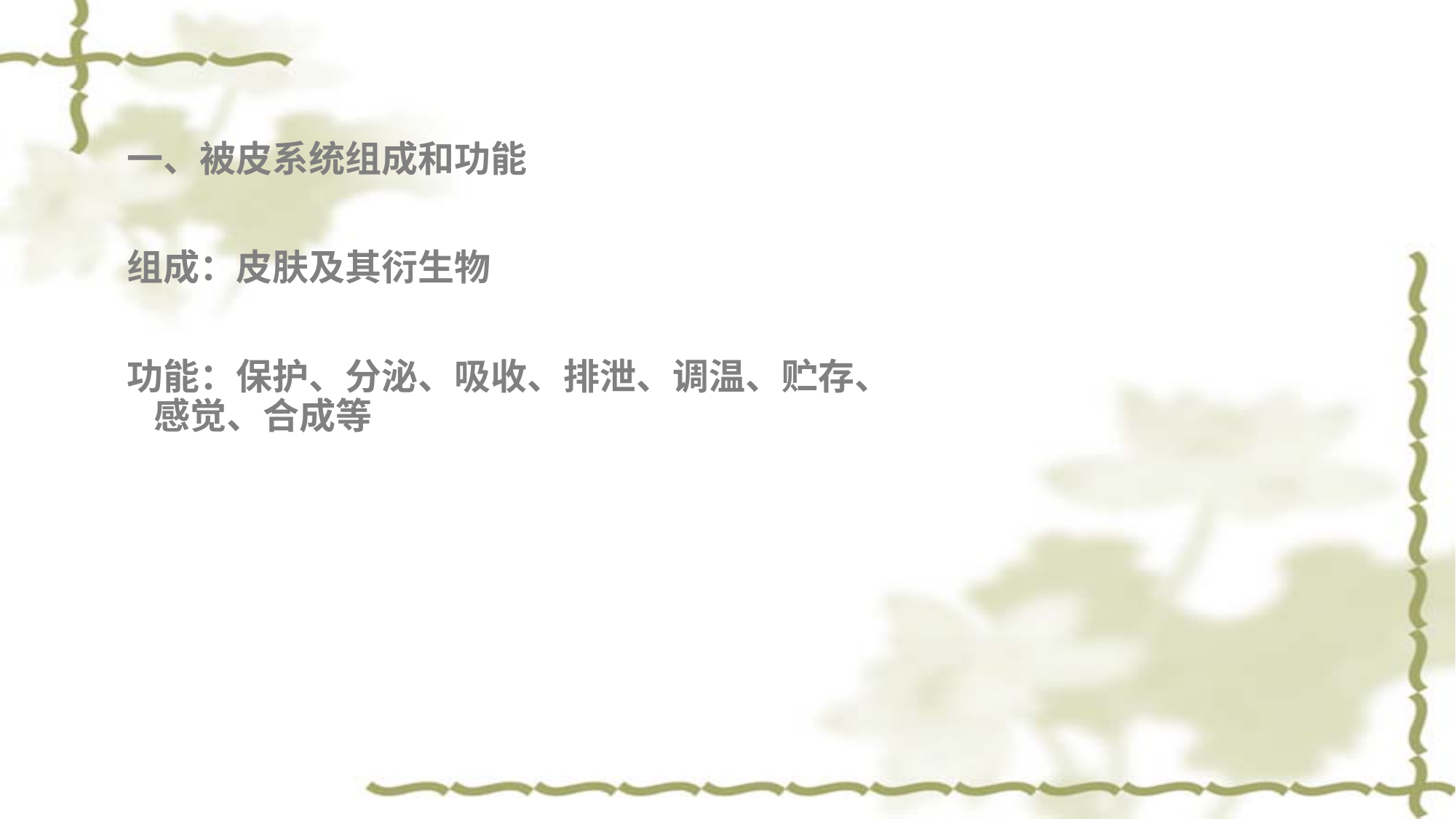

一、被皮系统组成和功能

组成：皮肤及其衍生物

功能：保护、分泌、吸收、排泄、调温、贮存、感觉、合成等